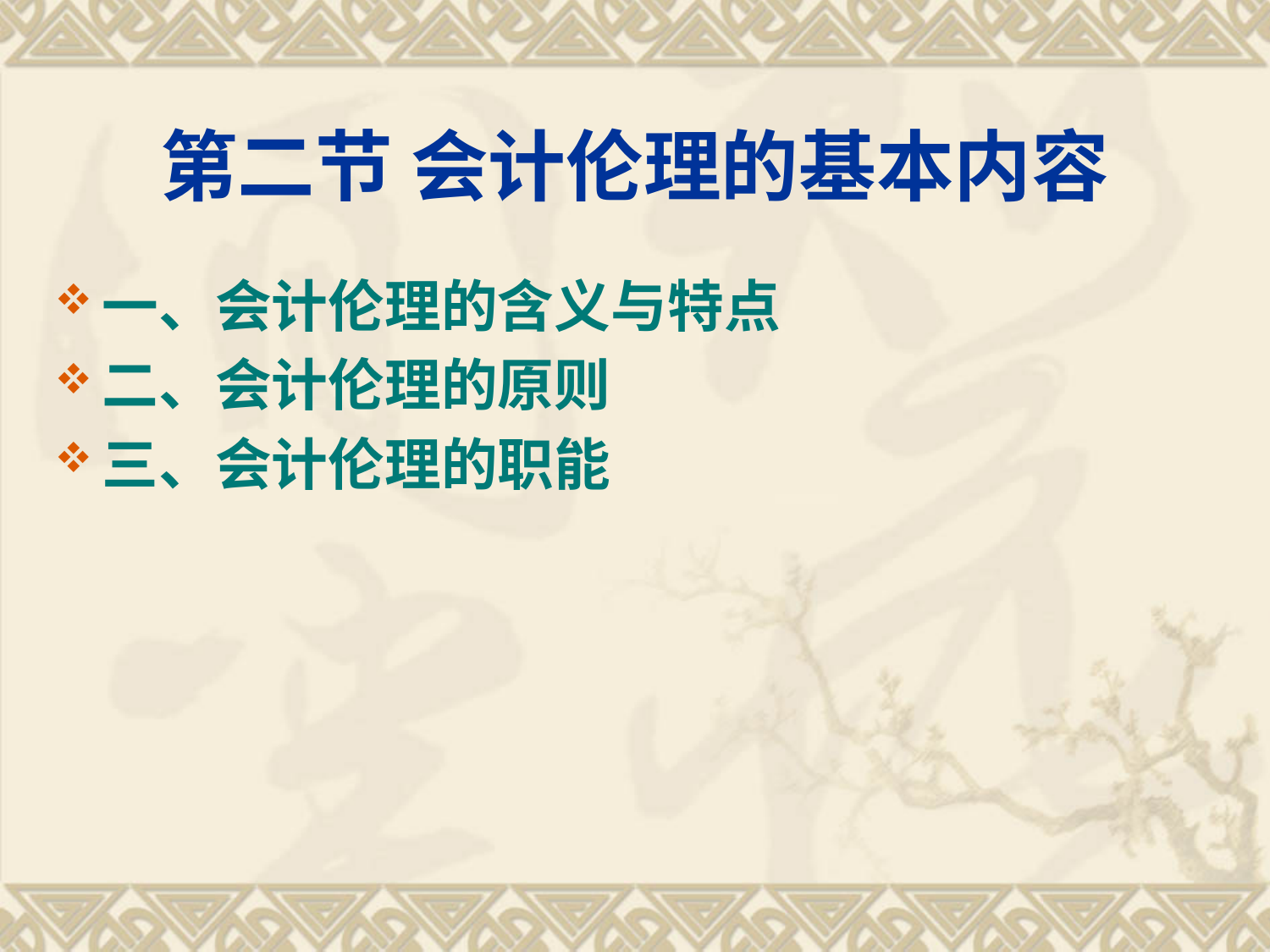

# 第二节 会计伦理的基本内容
一、会计伦理的含义与特点
二、会计伦理的原则
三、会计伦理的职能